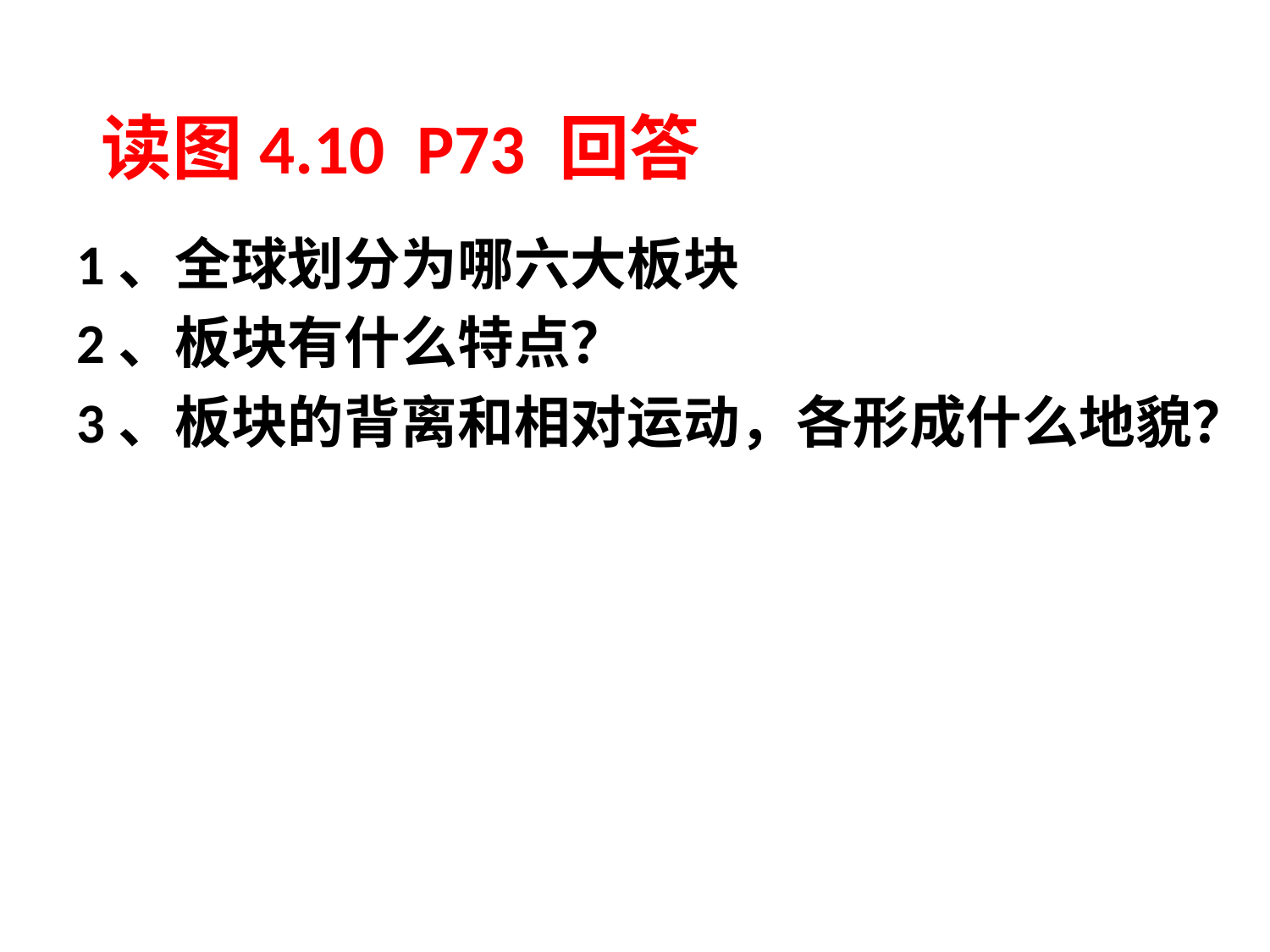

# 读图4.10  P73 回答
1、全球划分为哪六大板块
2、板块有什么特点？
3、板块的背离和相对运动，各形成什么地貌？